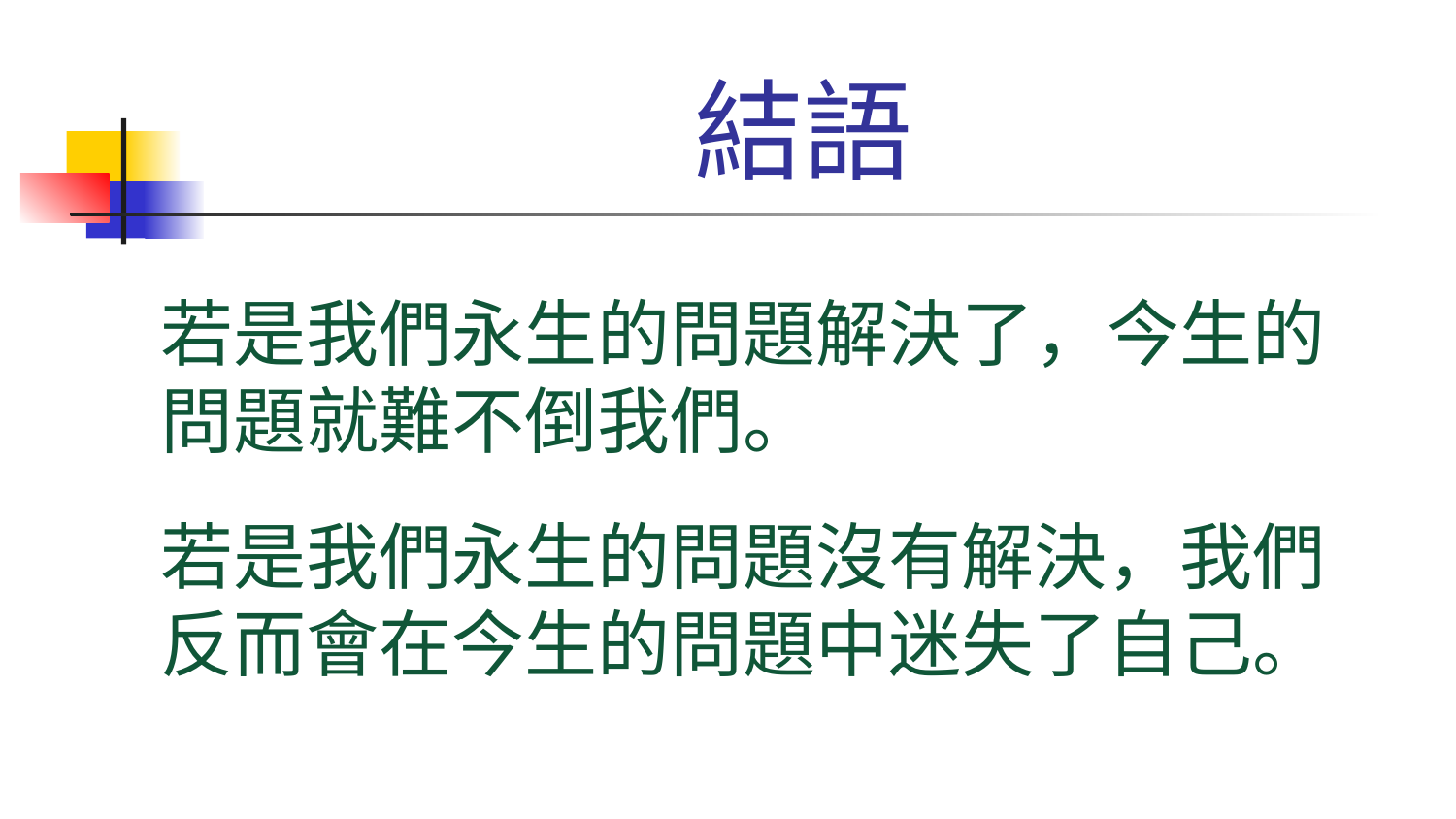

# 結語
若是我們永生的問題解決了，今生的問題就難不倒我們。
若是我們永生的問題沒有解決，我們反而會在今生的問題中迷失了自己。